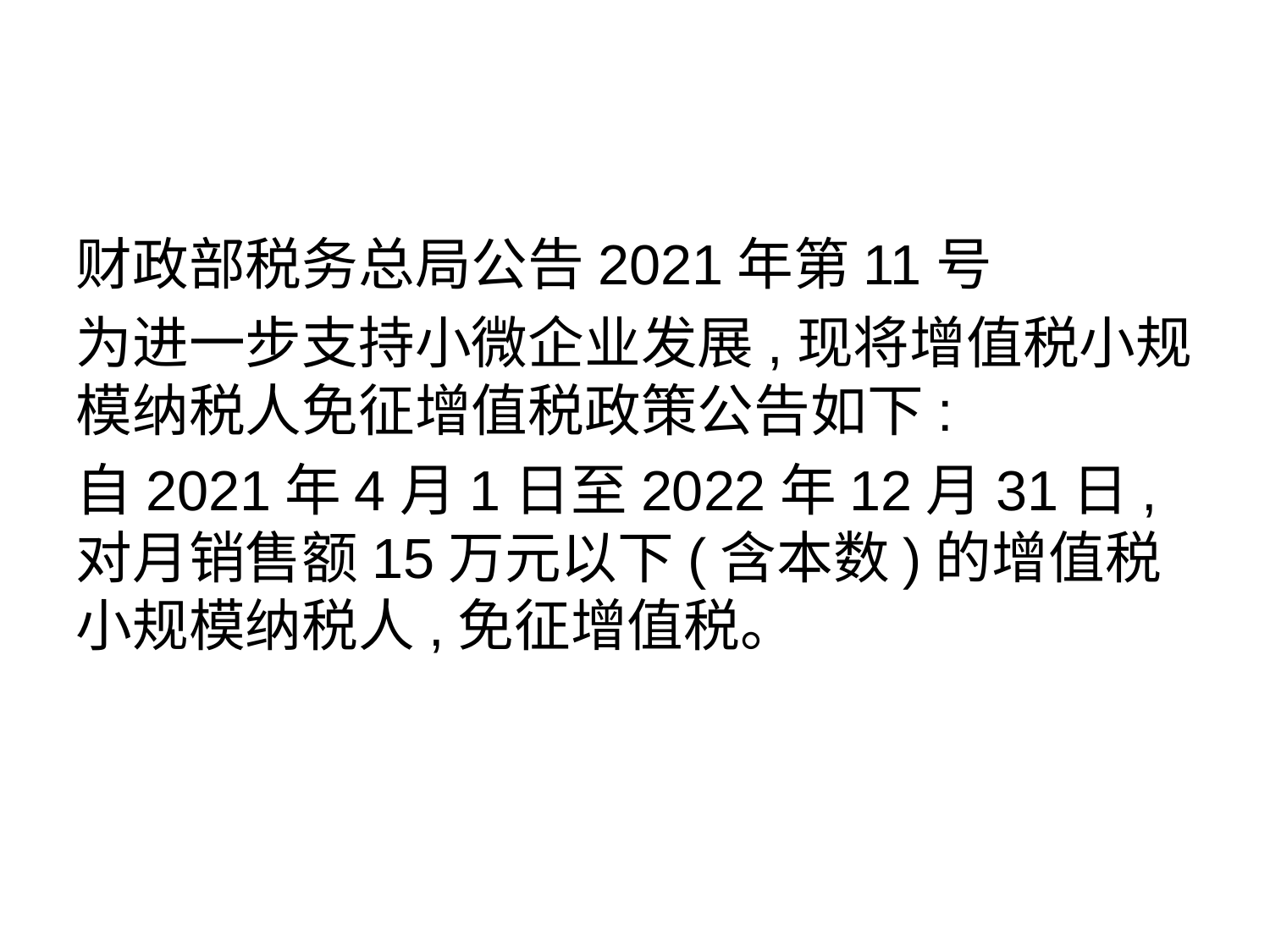

#
财政部税务总局公告2021年第11号
为进一步支持小微企业发展,现将增值税小规模纳税人免征增值税政策公告如下:
自2021年4月1日至2022年12月31日,对月销售额15万元以下(含本数)的增值税小规模纳税人,免征增值税。